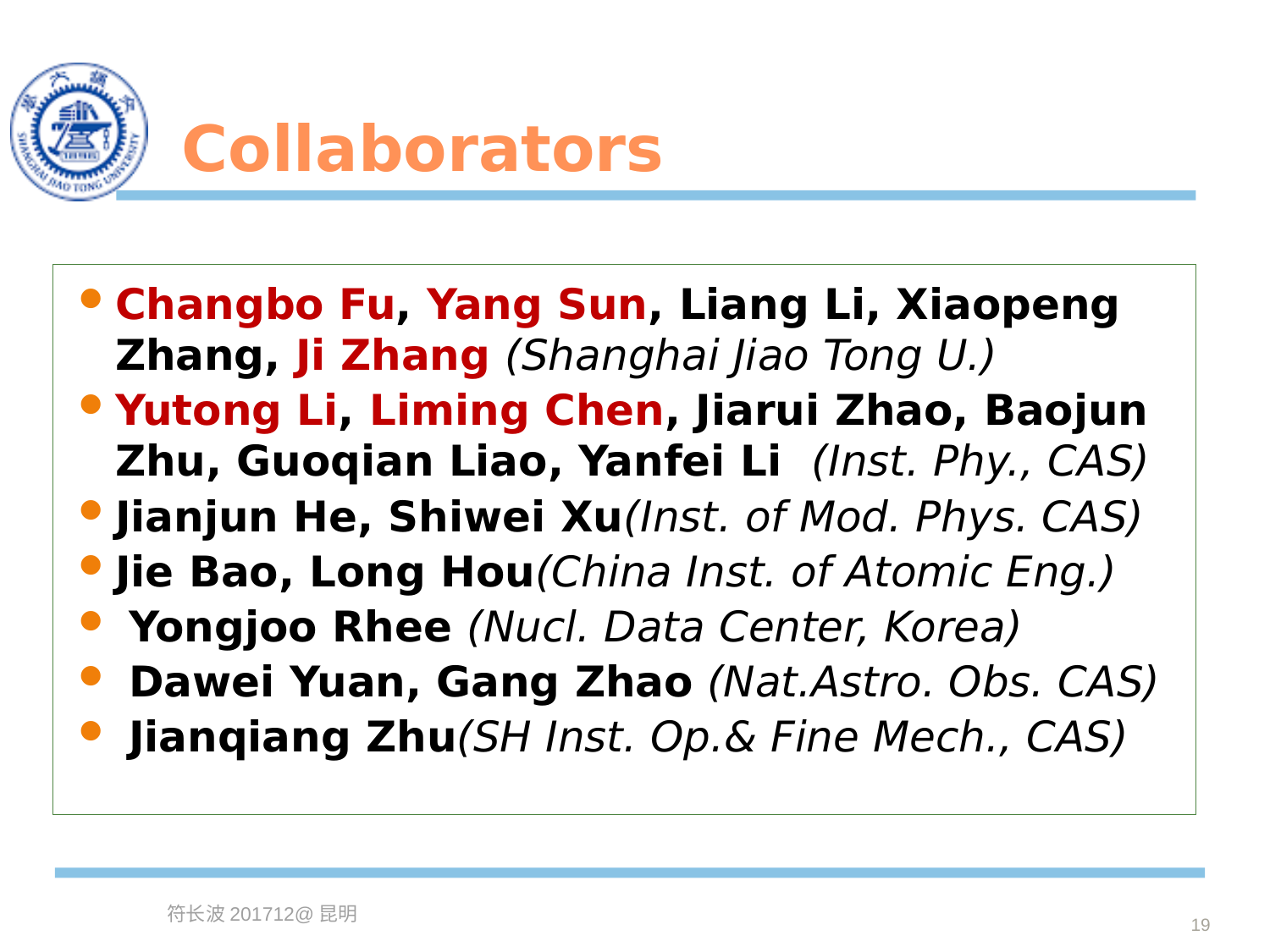

# Collaborators
Changbo Fu, Yang Sun, Liang Li, Xiaopeng Zhang, Ji Zhang (Shanghai Jiao Tong U.)
Yutong Li, Liming Chen, Jiarui Zhao, Baojun Zhu, Guoqian Liao, Yanfei Li  (Inst. Phy., CAS)
Jianjun He, Shiwei Xu(Inst. of Mod. Phys. CAS)
Jie Bao, Long Hou(China Inst. of Atomic Eng.)
 Yongjoo Rhee (Nucl. Data Center, Korea)
 Dawei Yuan, Gang Zhao (Nat.Astro. Obs. CAS)
 Jianqiang Zhu(SH Inst. Op.& Fine Mech., CAS)
19
符长波201712@昆明